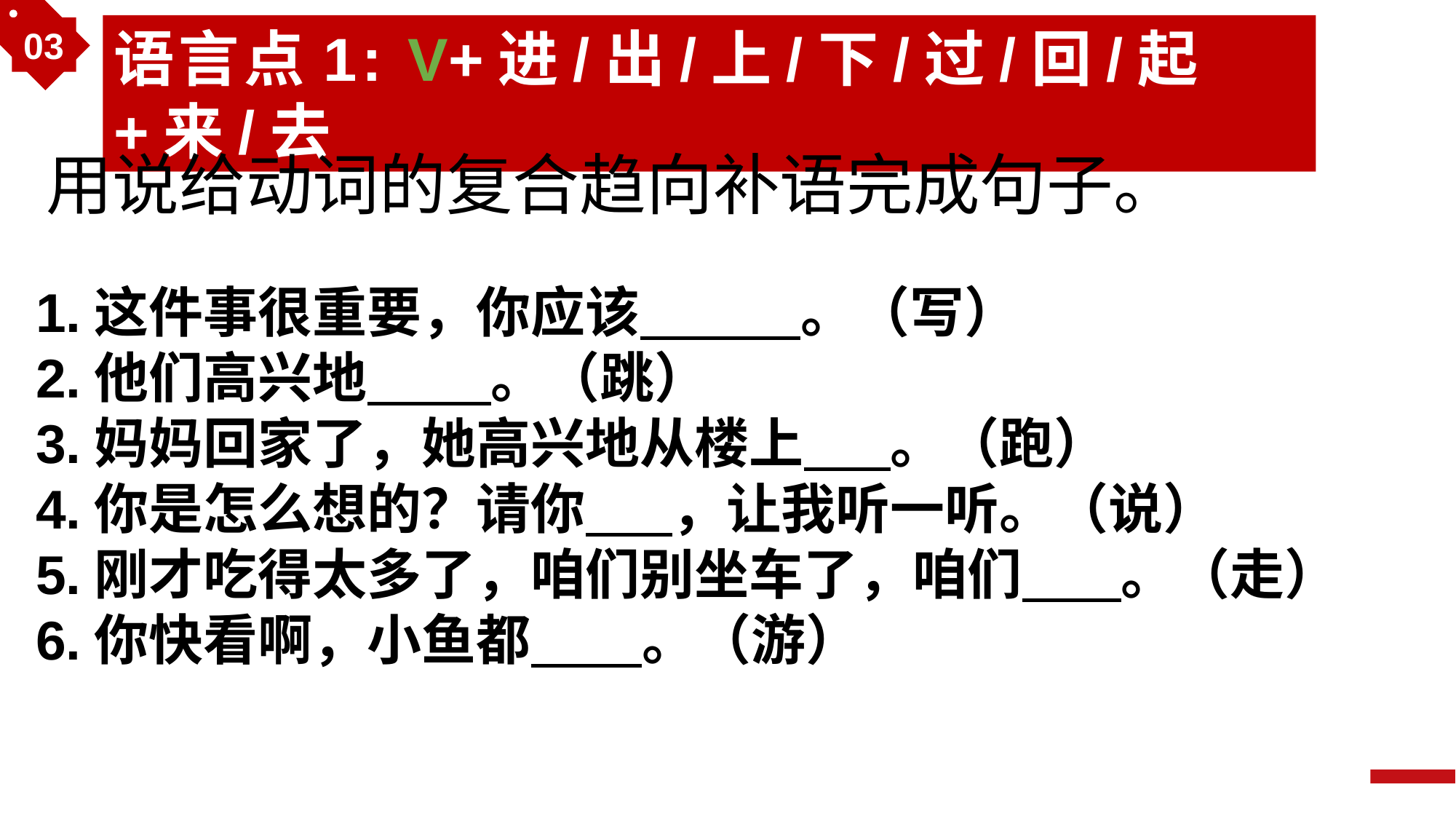

03
语言点1: V+进/出/上/下/过/回/起+来/去
用说给动词的复合趋向补语完成句子。
1.这件事很重要，你应该             。（写）
2.他们高兴地          。（跳）
3.妈妈回家了，她高兴地从楼上       。（跑）
4.你是怎么想的？请你       ，让我听一听。（说）
5.刚才吃得太多了，咱们别坐车了，咱们        。（走）
6.你快看啊，小鱼都         。（游）